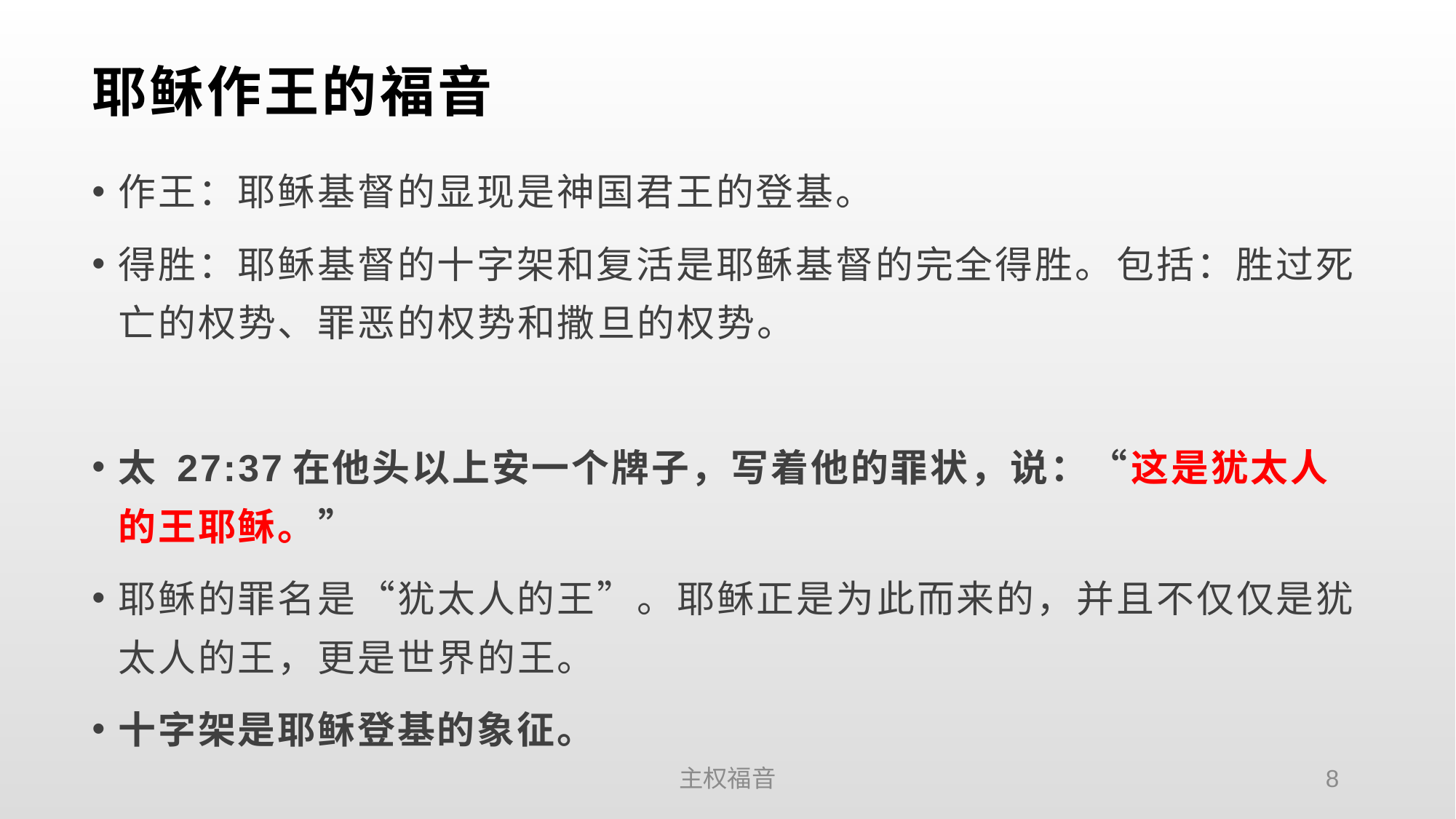

# 耶稣作王的福音
作王：耶稣基督的显现是神国君王的登基。
得胜：耶稣基督的十字架和复活是耶稣基督的完全得胜。包括：胜过死亡的权势、罪恶的权势和撒旦的权势。

太 27:37在他头以上安一个牌子，写着他的罪状，说：“这是犹太人的王耶稣。”
耶稣的罪名是“犹太人的王”。耶稣正是为此而来的，并且不仅仅是犹太人的王，更是世界的王。
十字架是耶稣登基的象征。
主权福音
8